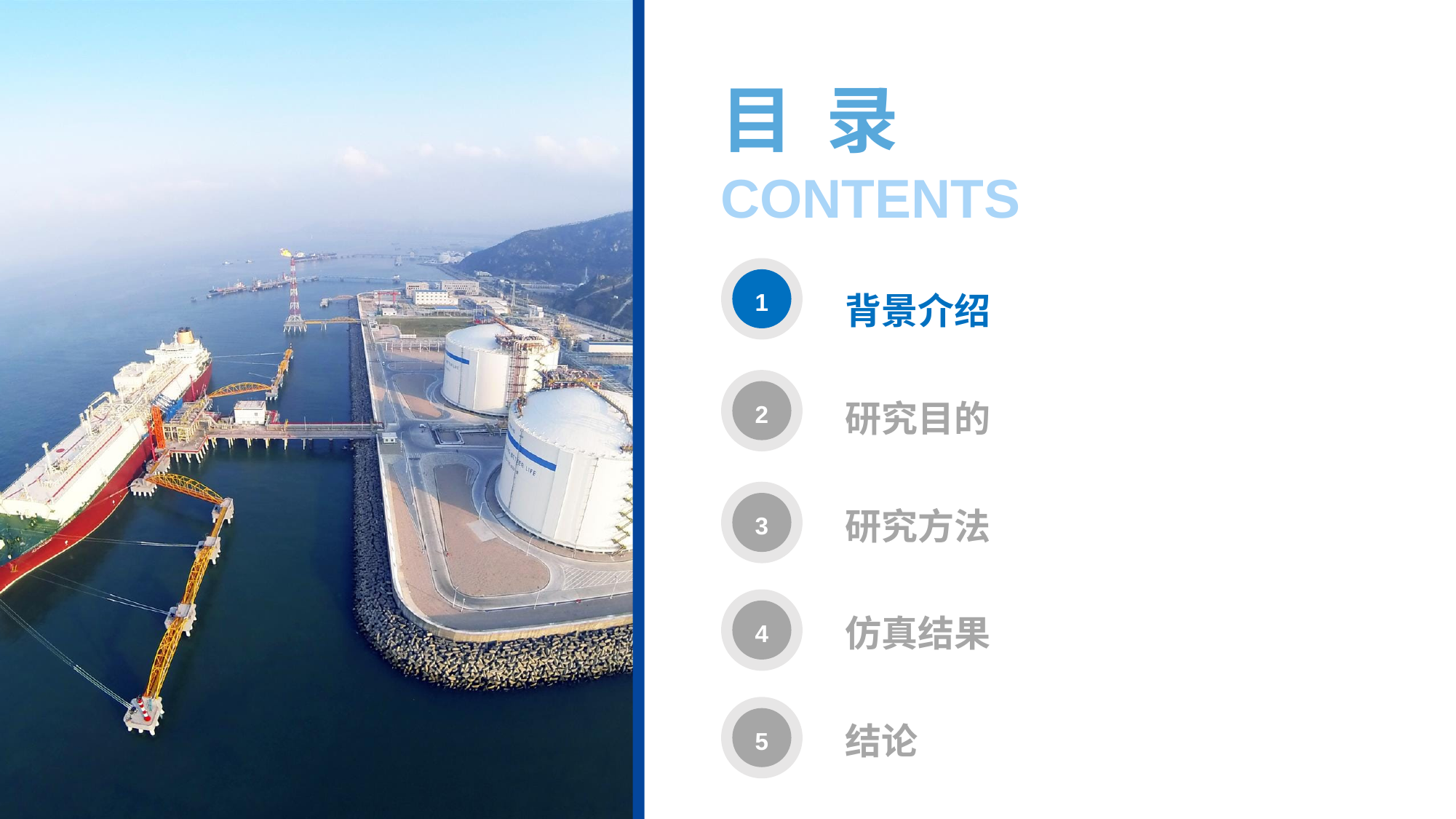

目  录
CONTENTS

背景介绍

1

研究目的

2

研究方法

3

仿真结果

4

结论

5